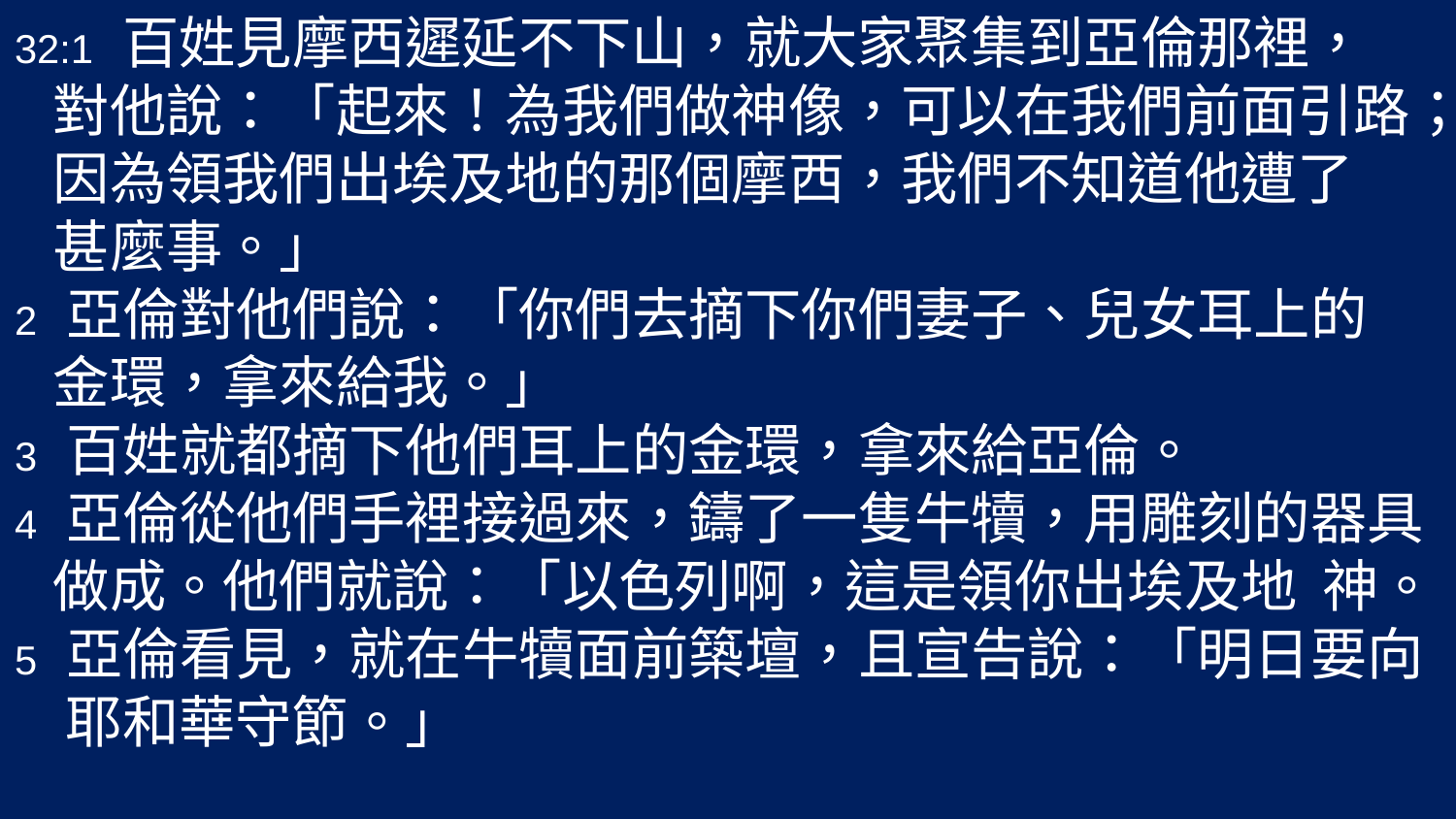

32:1 百姓見摩西遲延不下山，就大家聚集到亞倫那裡，
  對他說：「起來！為我們做神像，可以在我們前面引路；
  因為領我們出埃及地的那個摩西，我們不知道他遭了
  甚麼事。」
2 亞倫對他們說：「你們去摘下你們妻子、兒女耳上的
  金環，拿來給我。」
3 百姓就都摘下他們耳上的金環，拿來給亞倫。
4 亞倫從他們手裡接過來，鑄了一隻牛犢，用雕刻的器具
  做成。他們就說：「以色列啊，這是領你出埃及地  神。
5 亞倫看見，就在牛犢面前築壇，且宣告說：「明日要向
   耶和華守節。」